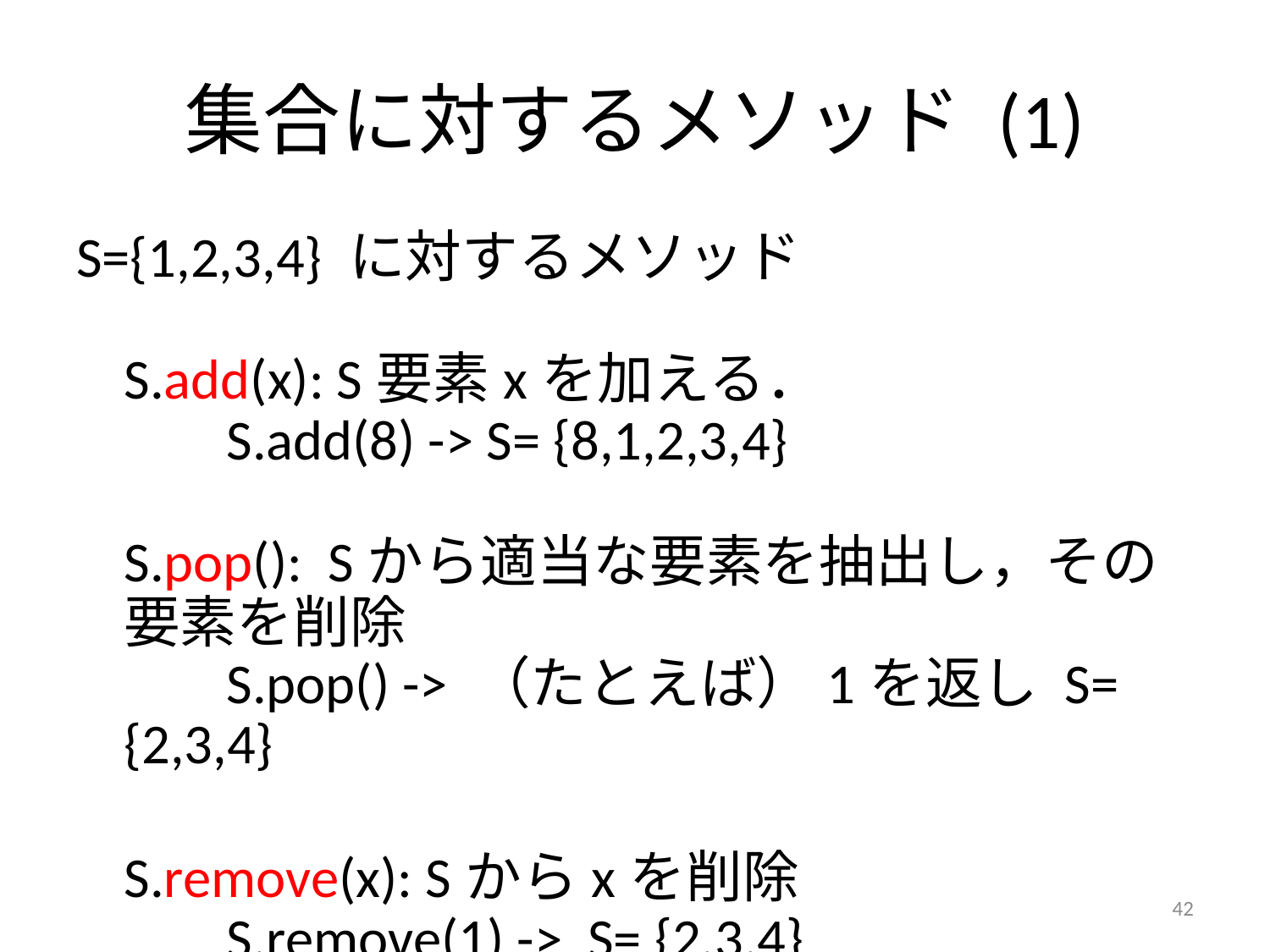

# 集合に対するメソッド (1)
S={1,2,3,4} に対するメソッド
S.add(x): S要素xを加える．
       S.add(8) -> S= {8,1,2,3,4}
S.pop():  Sから適当な要素を抽出し，その要素を削除
       S.pop() -> （たとえば）1を返し S= {2,3,4}
S.remove(x): Sからxを削除
       S.remove(1) ->  S= {2,3,4}
42